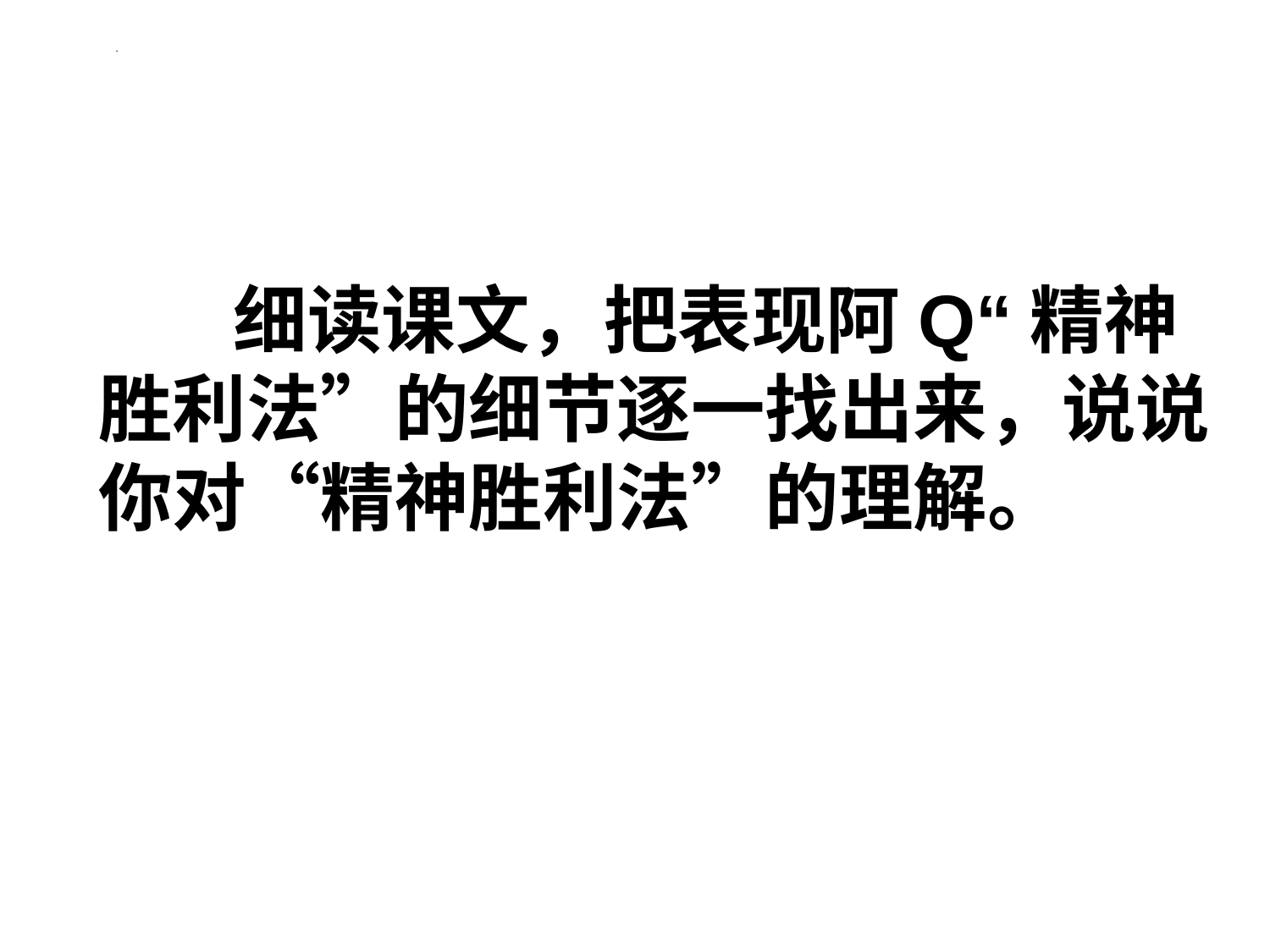

细读课文，把表现阿Q“精神胜利法”的细节逐一找出来，说说你对“精神胜利法”的理解。